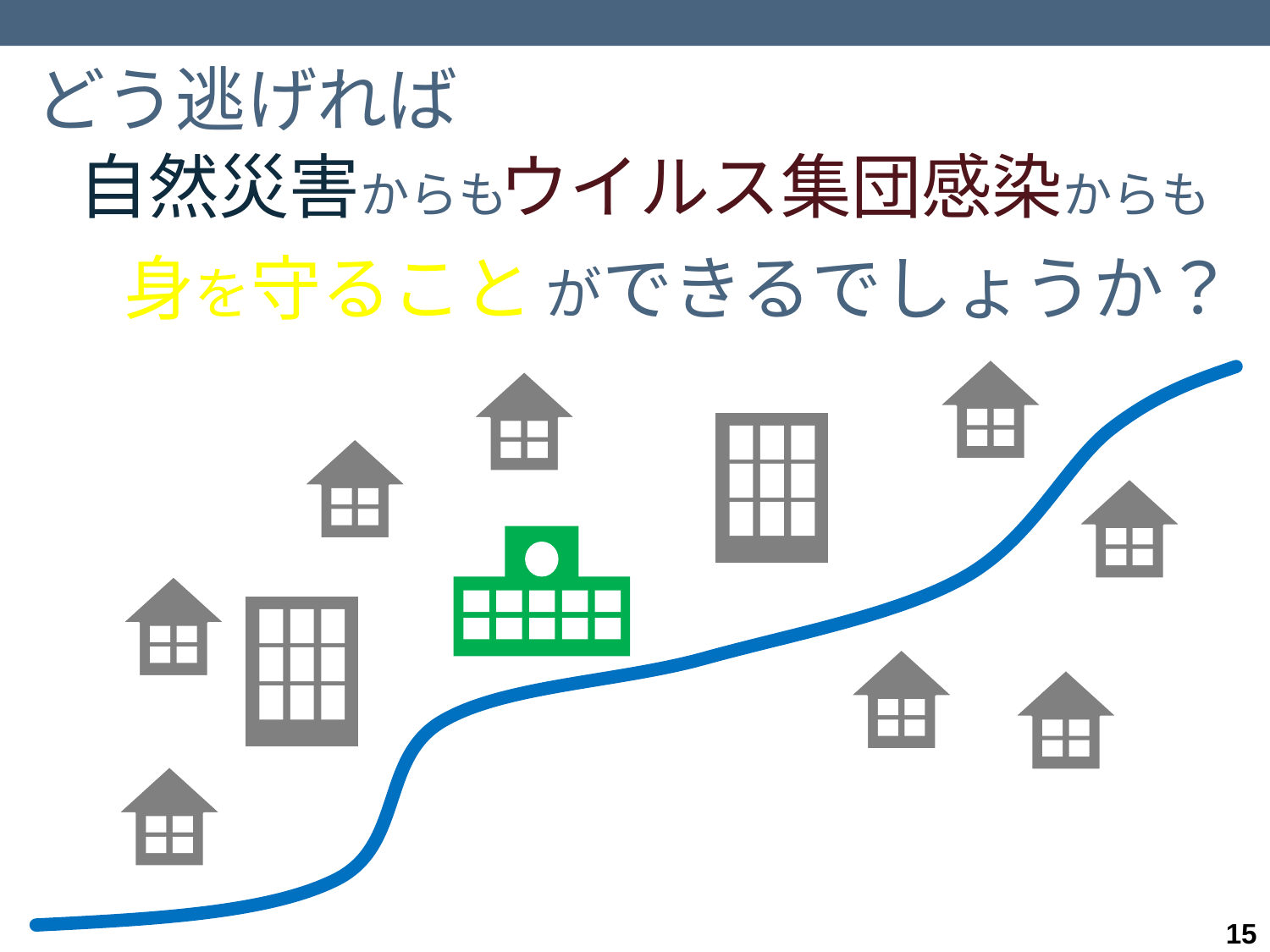

どう逃げれば
自然災害からも
ウイルス集団感染からも
身を守ること ができるでしょうか？

15